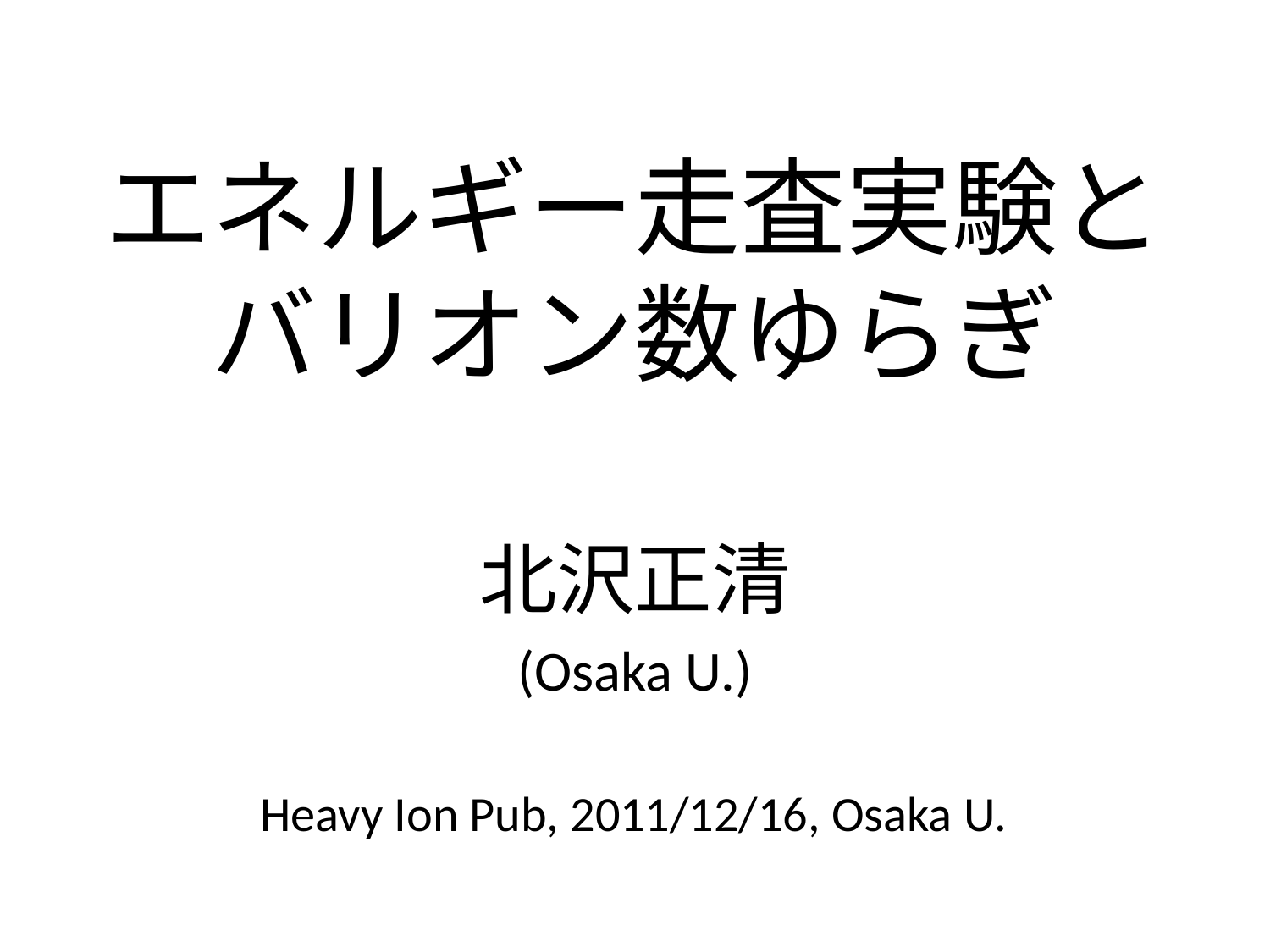

# エネルギー走査実験と バリオン数ゆらぎ
北沢正清
(Osaka U.)
Heavy Ion Pub, 2011/12/16, Osaka U.